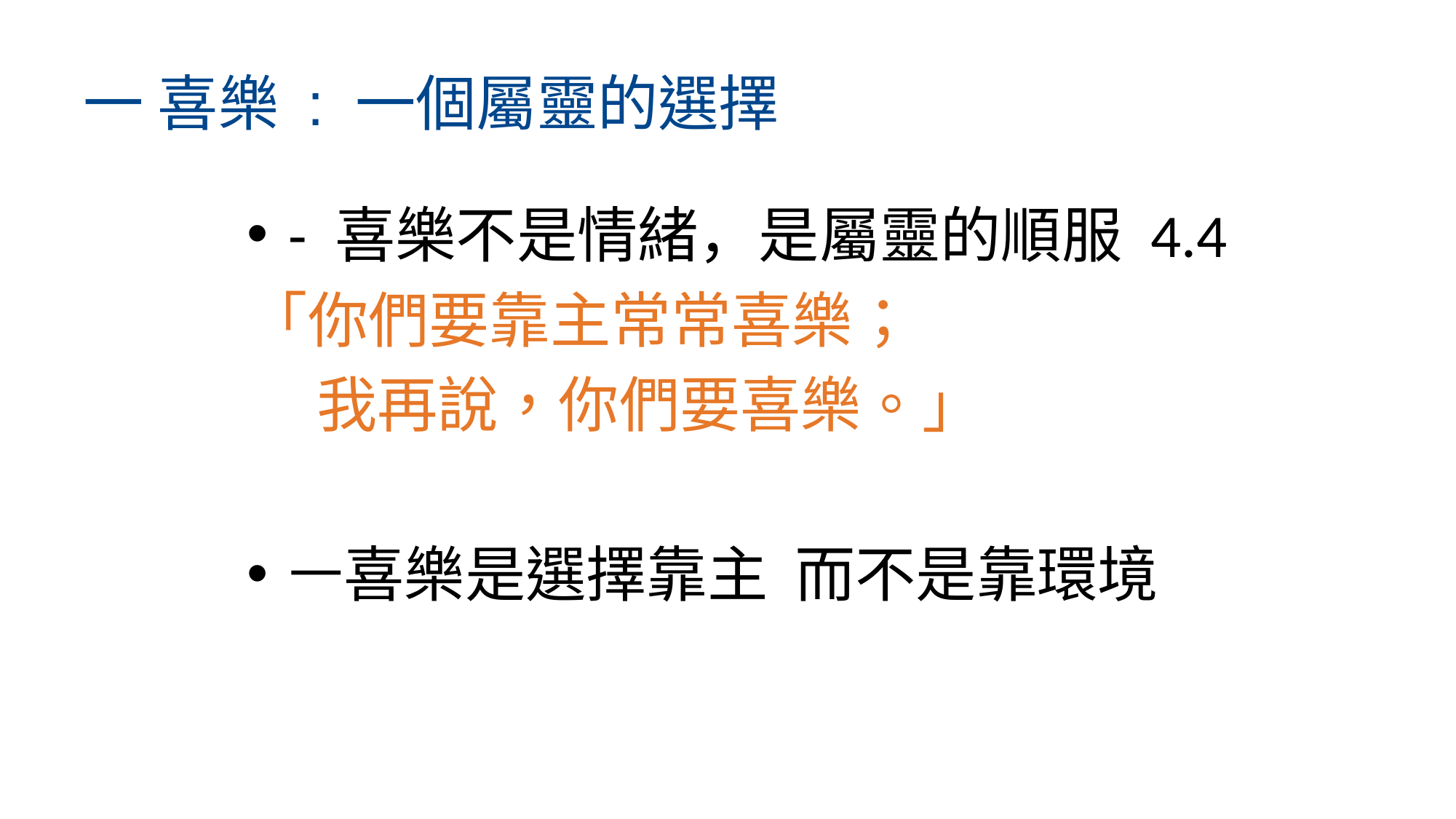

# 一 喜樂 : 一個屬靈的選擇
- 喜樂不是情緒，是屬靈的順服 4.4
「你們要靠主常常喜樂；
    我再說，你們要喜樂。」

ￚ喜樂是選擇靠主  而不是靠環境